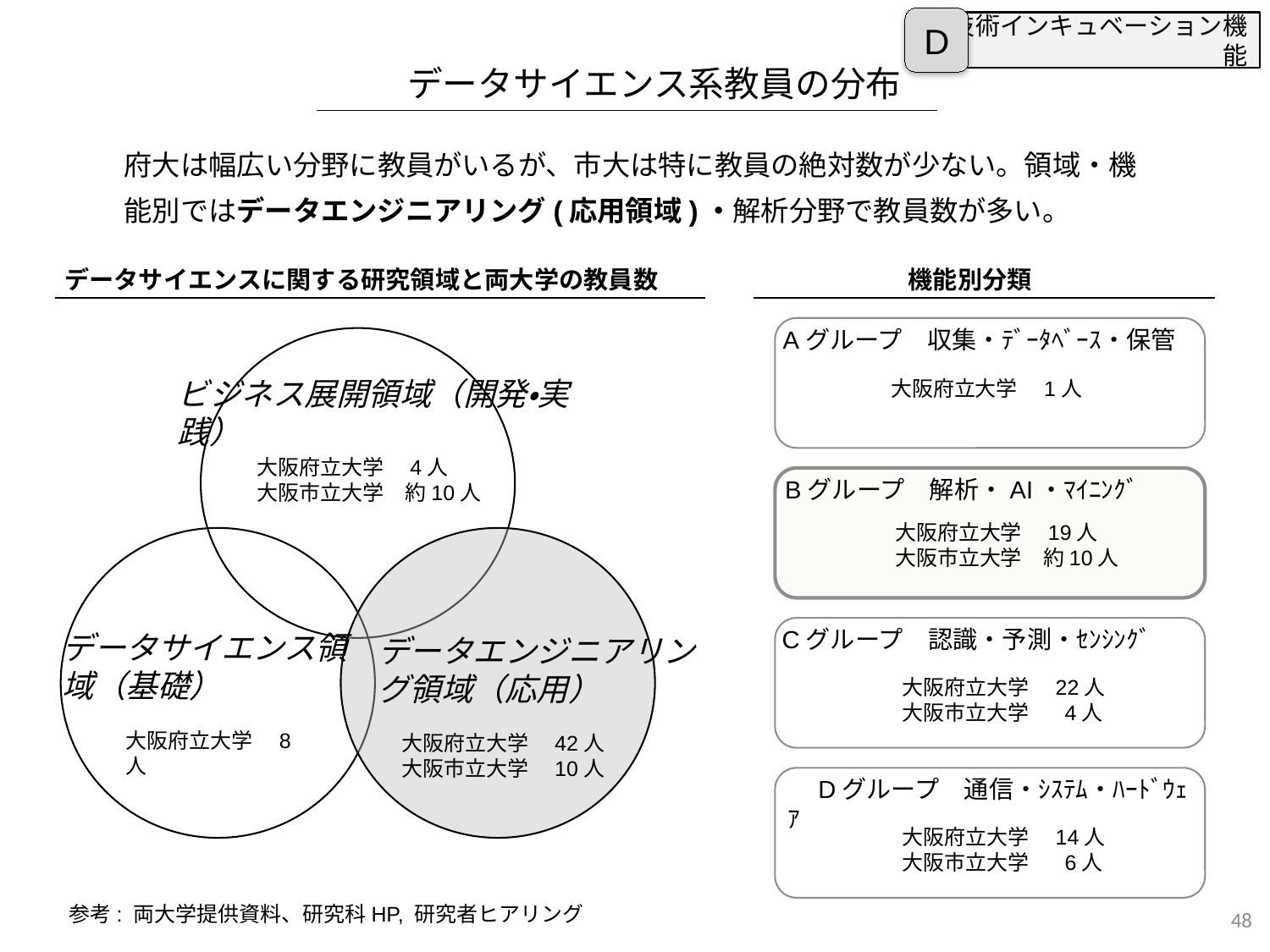

D
技術インキュベーション機能
データサイエンス系教員の分布
府大は幅広い分野に教員がいるが、市大は特に教員の絶対数が少ない。領域・機能別ではデータエンジニアリング(応用領域)・解析分野で教員数が多い。
データサイエンスに関する研究領域と両大学の教員数
機能別分類

　Aグループ　収集・ﾃﾞｰﾀﾍﾞｰｽ・保管

ビジネス展開領域（開発・実践）
大阪府立大学　1人
大阪府立大学　4人
大阪市立大学　約10人

　Bグループ　解析・AI・ﾏｲﾆﾝｸﾞ
大阪府立大学　19人
大阪市立大学　約10人

　Cグループ　認識・予測・ｾﾝｼﾝｸﾞ
データサイエンス領域（基礎）
データエンジニアリング領域（応用）
大阪府立大学　22人
大阪市立大学　  4人
大阪府立大学　8人
大阪府立大学　42人
大阪市立大学　10人

　Dグループ　通信・ｼｽﾃﾑ・ﾊｰﾄﾞｳｪｱ
大阪府立大学　14人
大阪市立大学　  6人
48
参考: 両大学提供資料、研究科HP, 研究者ヒアリング